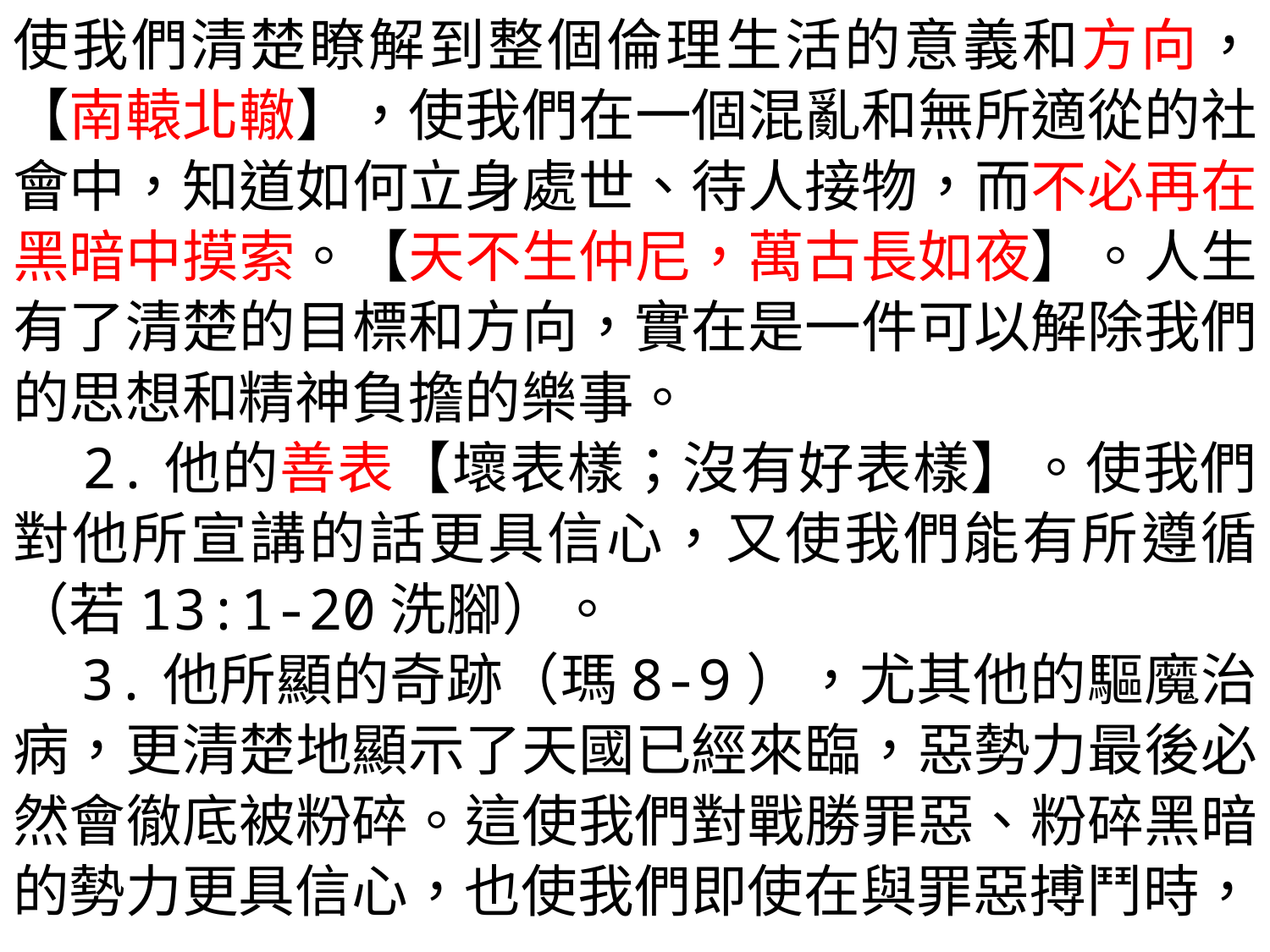

使我們清楚瞭解到整個倫理生活的意義和方向，【南轅北轍】，使我們在一個混亂和無所適從的社會中，知道如何立身處世、待人接物，而不必再在黑暗中摸索。【天不生仲尼，萬古長如夜】。人生有了清楚的目標和方向，實在是一件可以解除我們的思想和精神負擔的樂事。
  2.他的善表【壞表樣；沒有好表樣】。使我們對他所宣講的話更具信心，又使我們能有所遵循（若13:1-20洗腳）。
  3.他所顯的奇跡（瑪8-9），尤其他的驅魔治病，更清楚地顯示了天國已經來臨，惡勢力最後必然會徹底被粉碎。這使我們對戰勝罪惡、粉碎黑暗的勢力更具信心，也使我們即使在與罪惡搏鬥時，